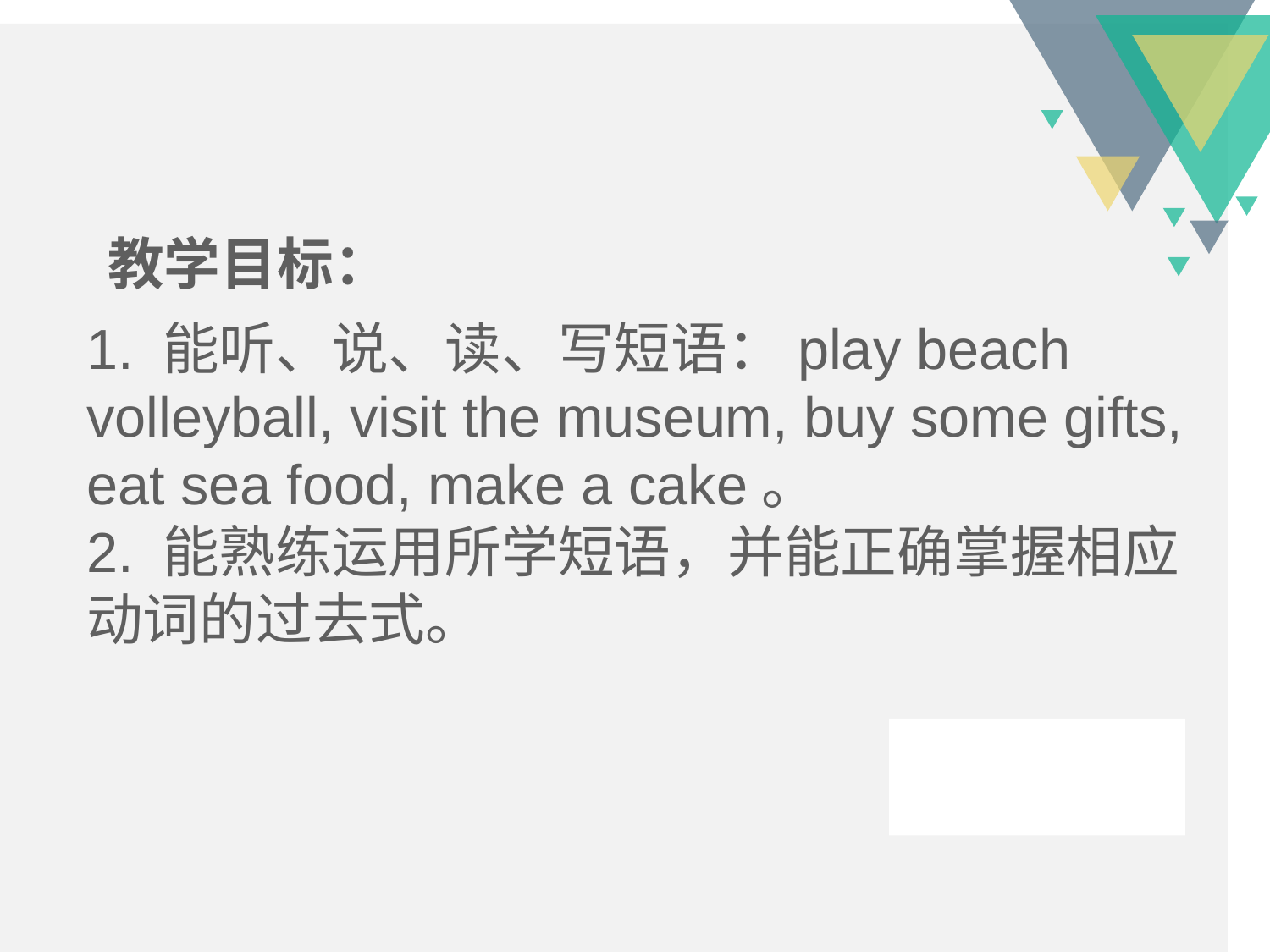

教学目标：
1. 能听、说、读、写短语：play beach volleyball, visit the museum, buy some gifts, eat sea food, make a cake。
2. 能熟练运用所学短语，并能正确掌握相应动词的过去式。